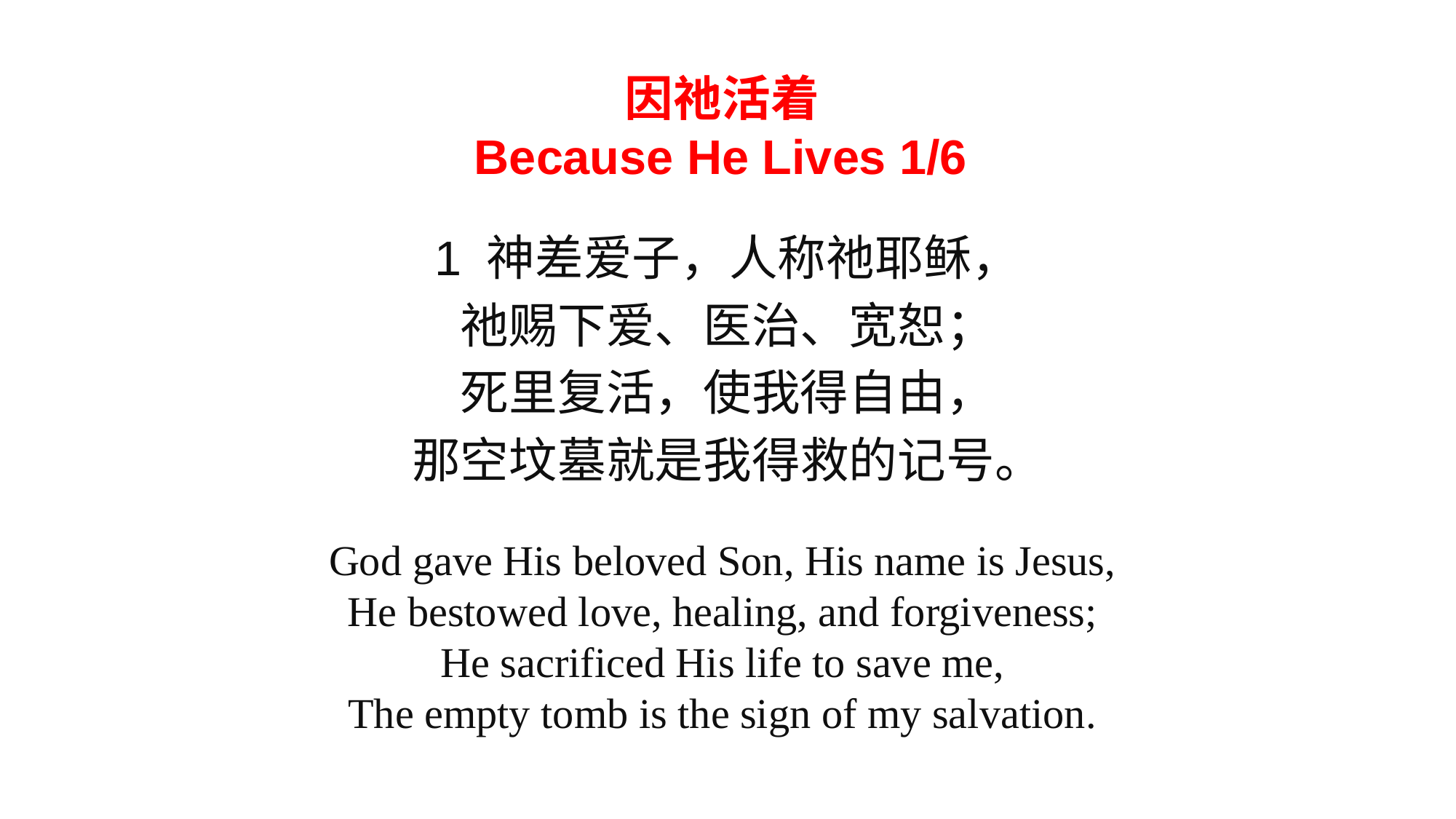

因祂活着
Because He Lives 1/6
1 神差爱子，人称祂耶稣，
祂赐下爱、医治、宽恕；
死里复活，使我得自由，
那空坟墓就是我得救的记号。

God gave His beloved Son, His name is Jesus,
He bestowed love, healing, and forgiveness;
He sacrificed His life to save me,
The empty tomb is the sign of my salvation.